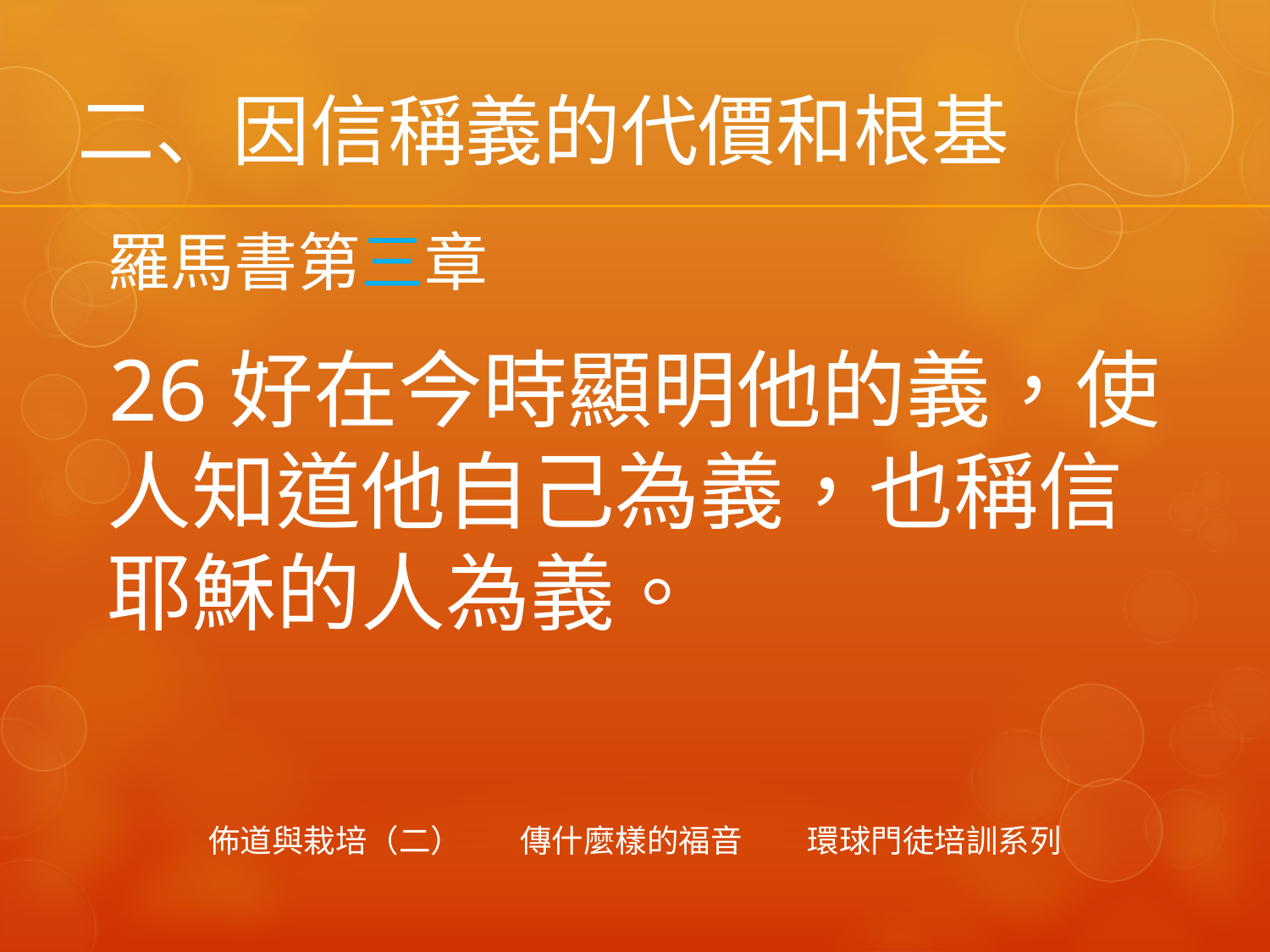

二、因信稱義的代價和根基

羅馬書第三章

26好在今時顯明他的義，使人知道他自己為義，也稱信耶穌的人為義。